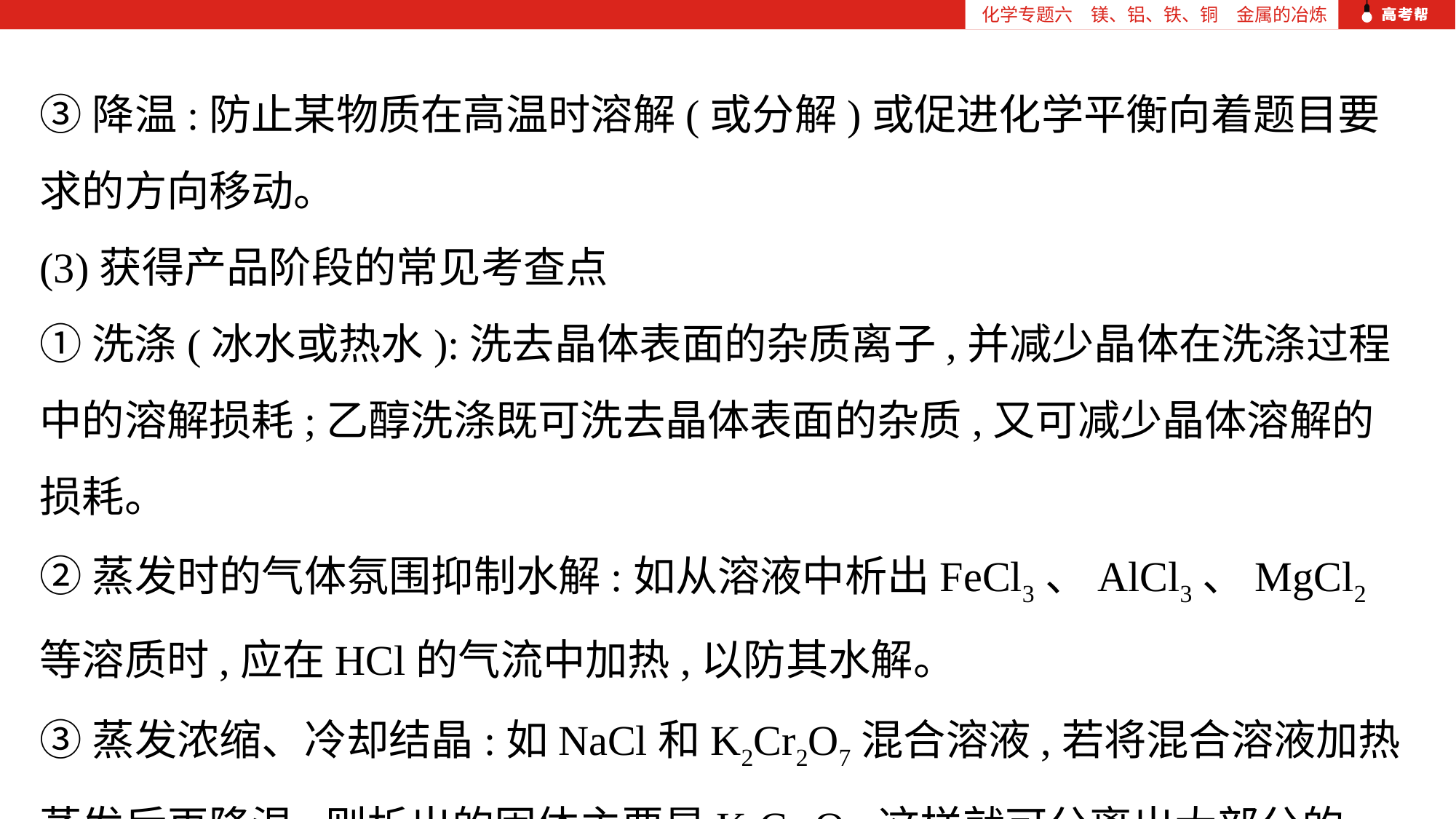

化学专题六　镁、铝、铁、铜　金属的冶炼

③降温:防止某物质在高温时溶解(或分解)或促进化学平衡向着题目要求的方向移动。
(3)获得产品阶段的常见考查点
①洗涤(冰水或热水):洗去晶体表面的杂质离子,并减少晶体在洗涤过程中的溶解损耗;乙醇洗涤既可洗去晶体表面的杂质,又可减少晶体溶解的损耗。
②蒸发时的气体氛围抑制水解:如从溶液中析出FeCl3、AlCl3、MgCl2等溶质时,应在HCl的气流中加热,以防其水解。
③蒸发浓缩、冷却结晶:如NaCl和K2Cr2O7混合溶液,若将混合溶液加热蒸发后再降温,则析出的固体主要是K2Cr2O7,这样就可分离出大部分的K2Cr2O7;